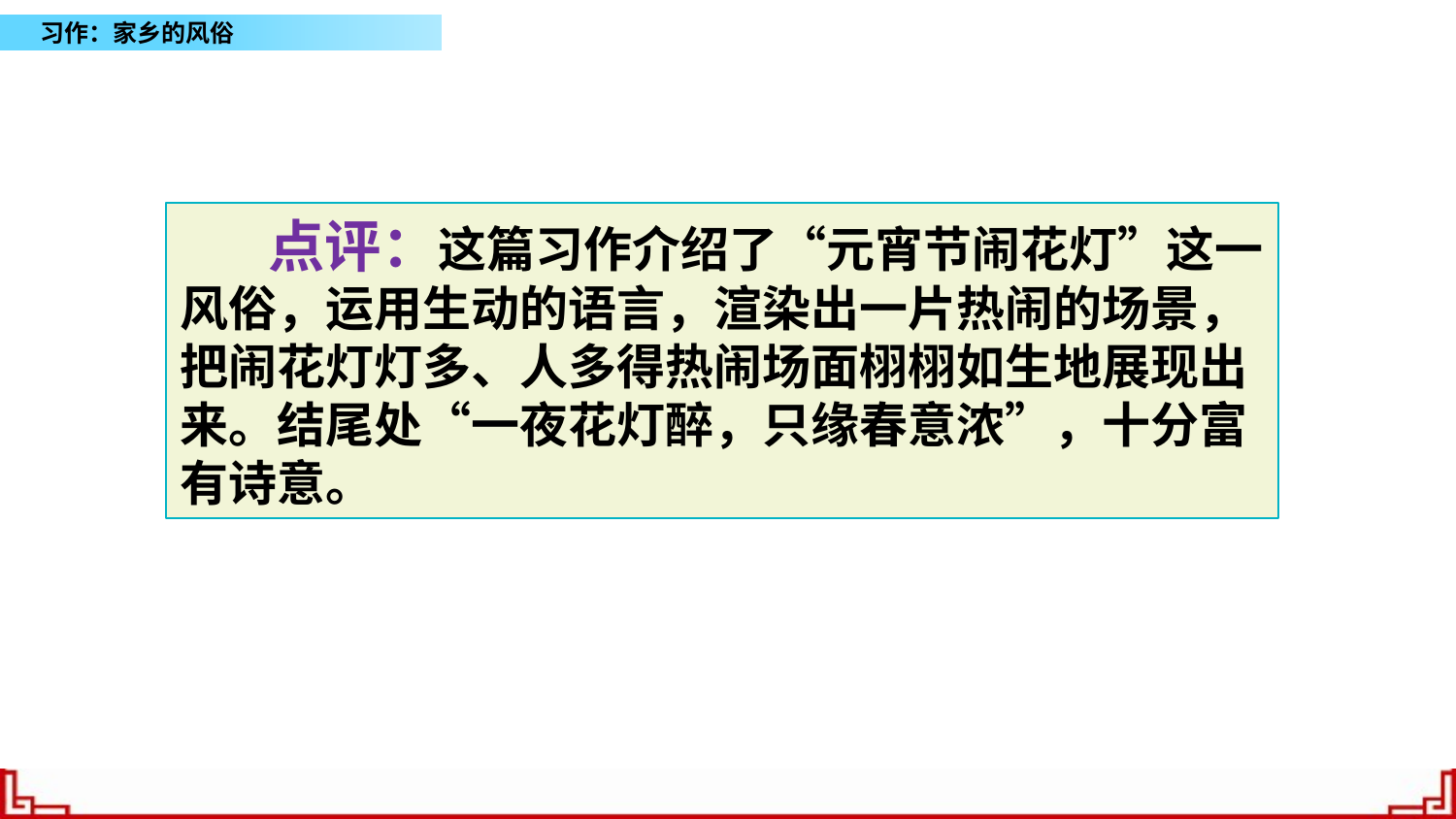

点评：这篇习作介绍了“元宵节闹花灯”这一风俗，运用生动的语言，渲染出一片热闹的场景，把闹花灯灯多、人多得热闹场面栩栩如生地展现出来。结尾处“一夜花灯醉，只缘春意浓”，十分富有诗意。